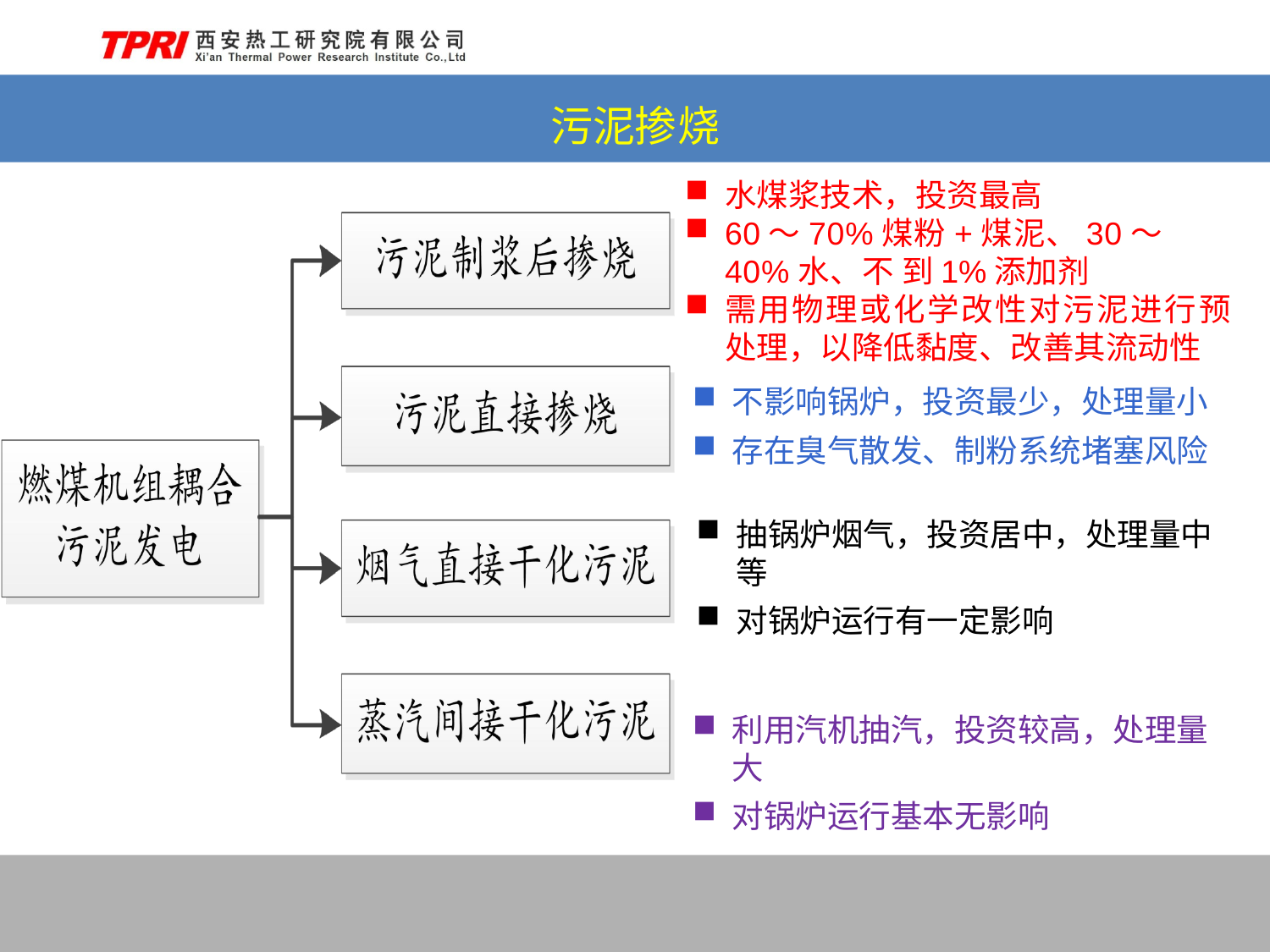

# 污泥掺烧
水煤浆技术，投资最高
60～70%煤粉+煤泥、30～40%水、不 到1%添加剂
需用物理或化学改性对污泥进行预 处理，以降低黏度、改善其流动性
不影响锅炉，投资最少，处理量小
存在臭气散发、制粉系统堵塞风险

抽锅炉烟气，投资居中，处理量中等
对锅炉运行有一定影响

利用汽机抽汽，投资较高，处理量大
对锅炉运行基本无影响